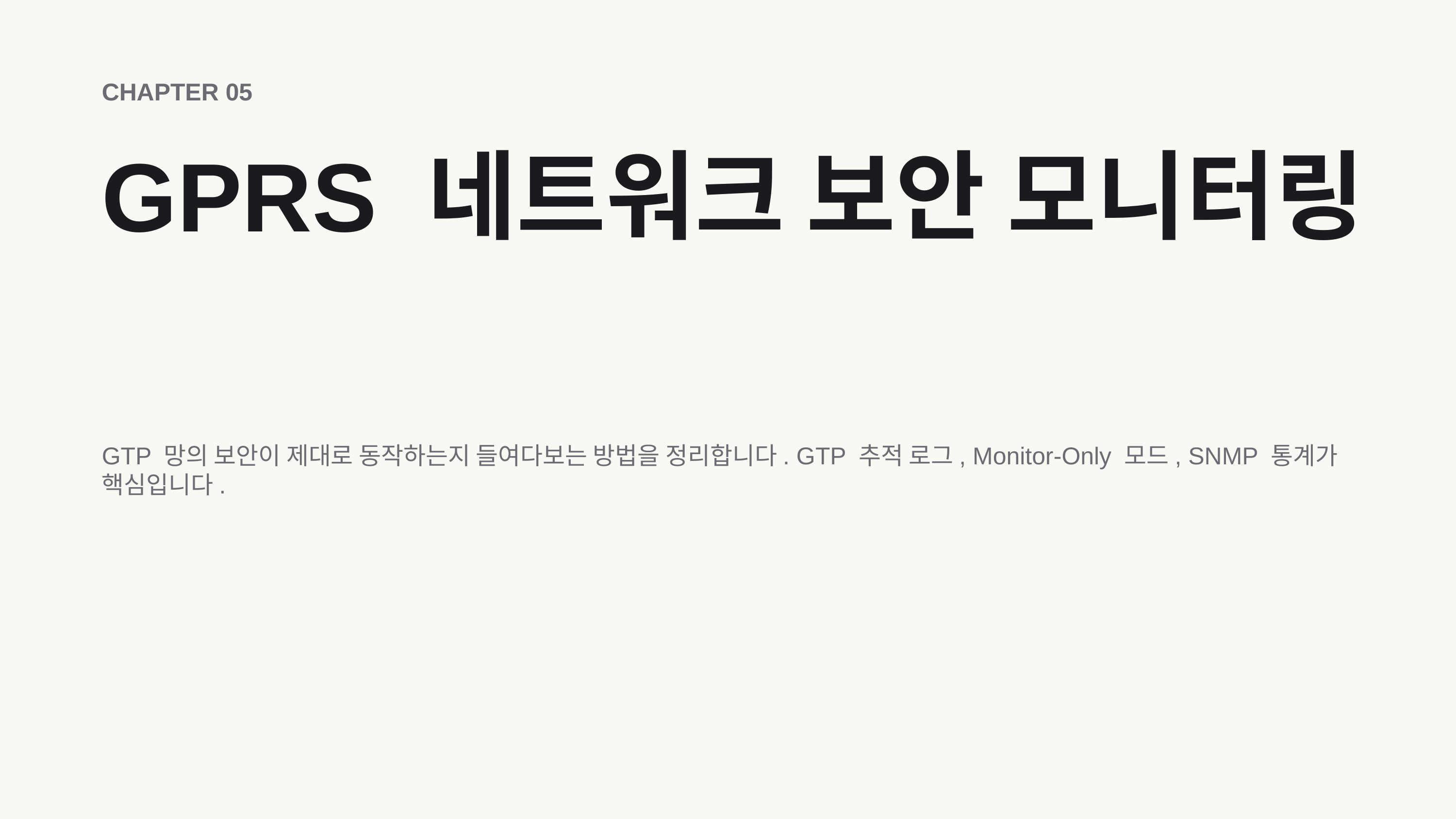

CHAPTER 05
GPRS 네트워크 보안 모니터링
GTP 망의 보안이 제대로 동작하는지 들여다보는 방법을 정리합니다. GTP 추적 로그, Monitor-Only 모드, SNMP 통계가 핵심입니다.